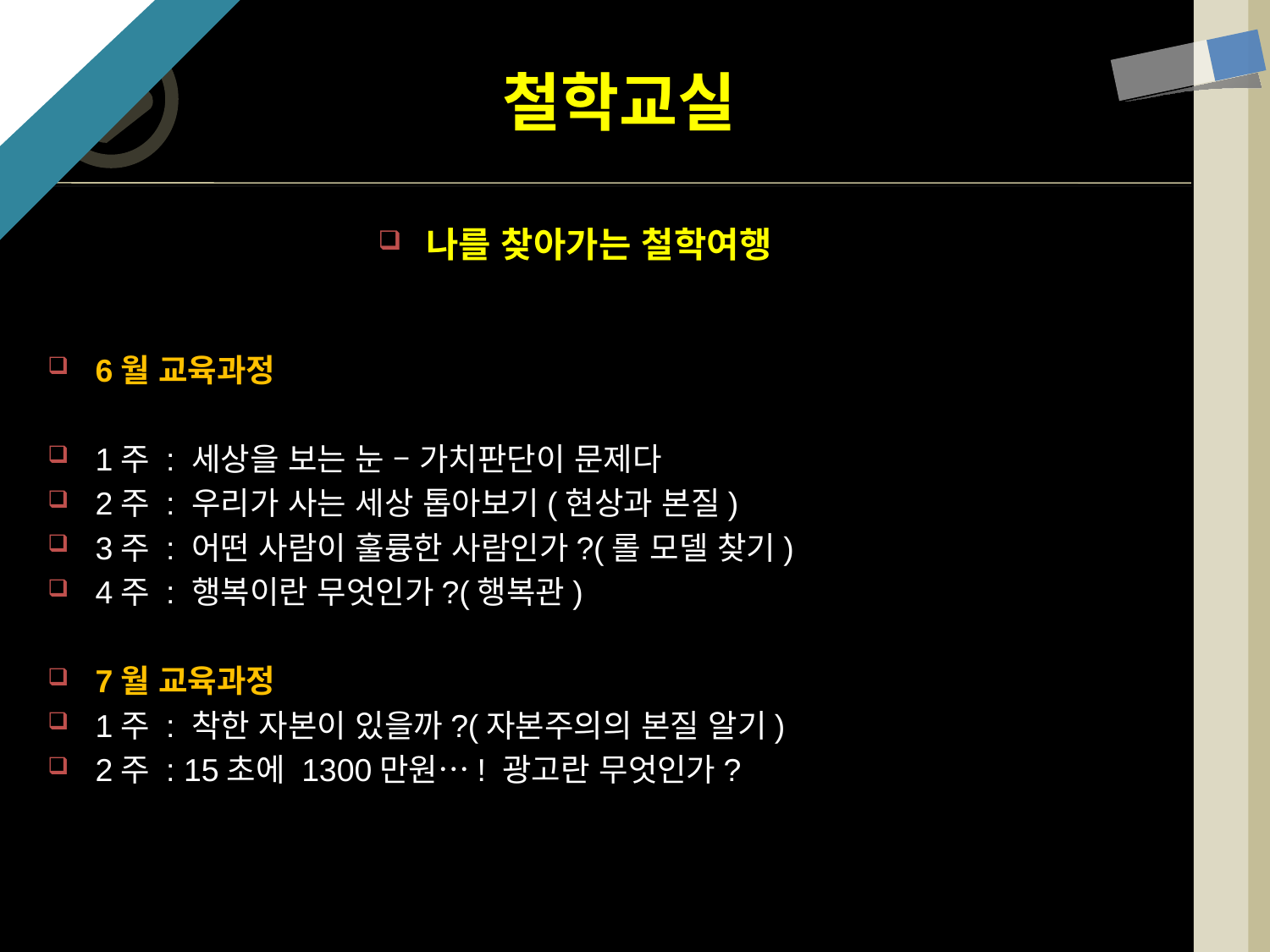

# 철학교실
나를 찾아가는 철학여행

6월 교육과정

1주 : 세상을 보는 눈 – 가치판단이 문제다
2주 : 우리가 사는 세상 톱아보기(현상과 본질)
3주 : 어떤 사람이 훌륭한 사람인가?(롤 모델 찾기)
4주 : 행복이란 무엇인가?(행복관)

7월 교육과정
1주 : 착한 자본이 있을까?(자본주의의 본질 알기)
2주 : 15초에 1300만원…! 광고란 무엇인가?